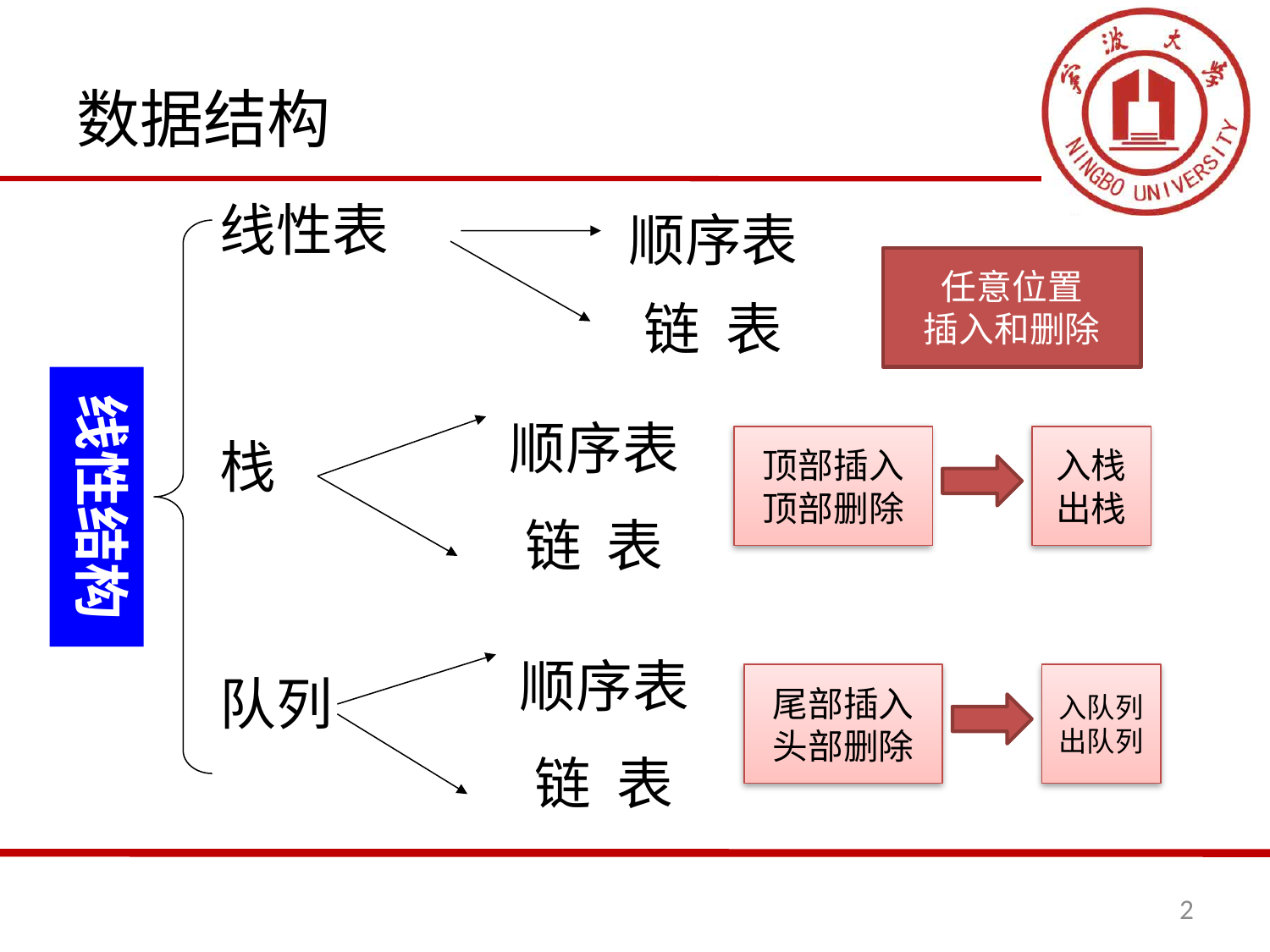

# 数据结构
线性表

栈

队列
顺序表

任意位置
插入和删除
链  表
线性结构
顺序表

顶部插入
顶部删除
入栈
出栈

链  表
顺序表

尾部插入
头部删除
入队列
出队列

链  表
2